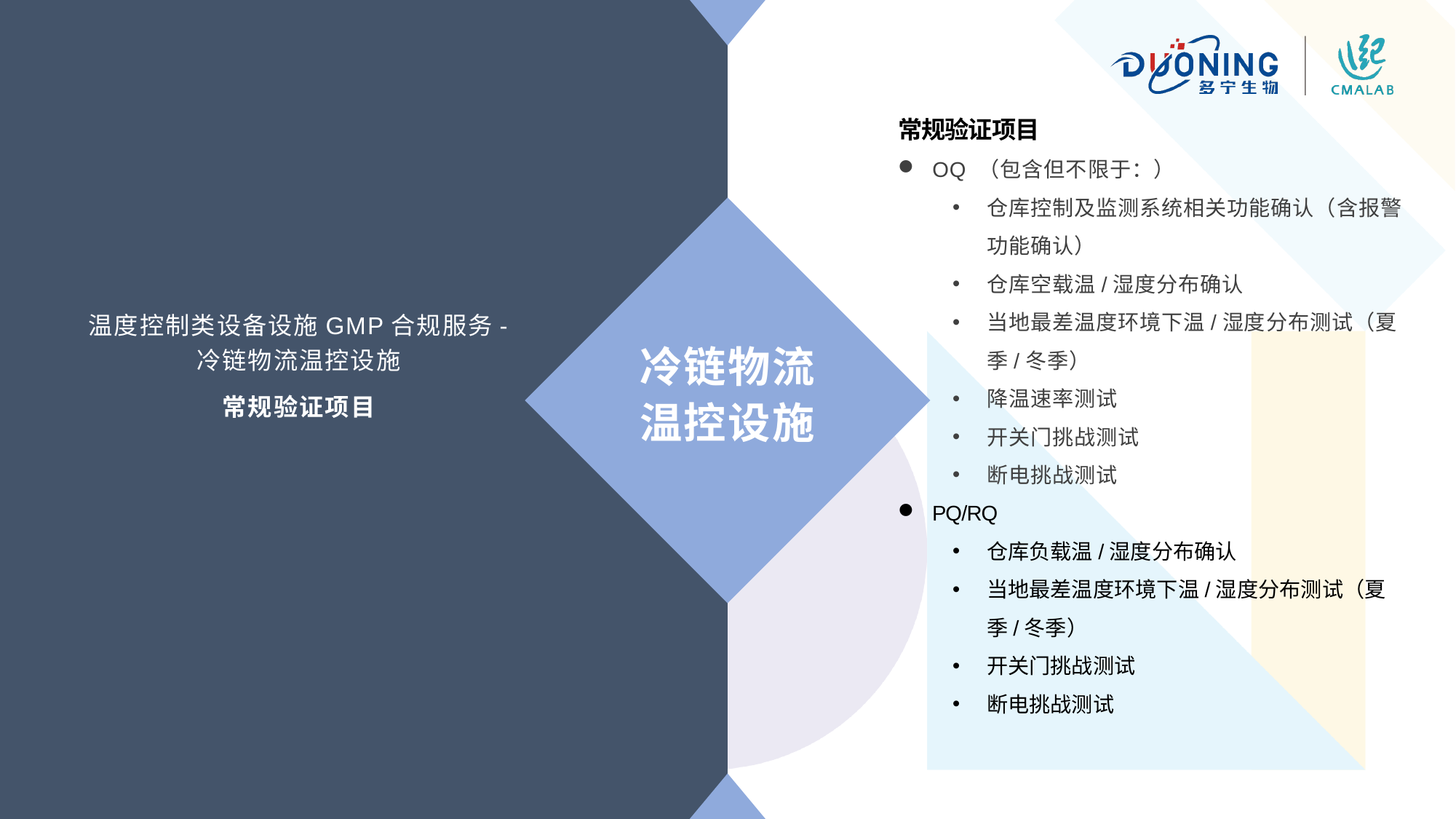

温度控制类设备设施GMP合规服务- 冷链物流温控设施
常规验证项目

常规验证项目
  OQ （包含但不限于：）
仓库控制及监测系统相关功能确认（含报警功能确认）
仓库空载温/湿度分布确认
当地最差温度环境下温/湿度分布测试（夏季/冬季）
降温速率测试
开关门挑战测试
断电挑战测试
PQ/RQ
仓库负载温/湿度分布确认
当地最差温度环境下温/湿度分布测试（夏季/冬季）
开关门挑战测试
断电挑战测试

冷链物流
温控设施